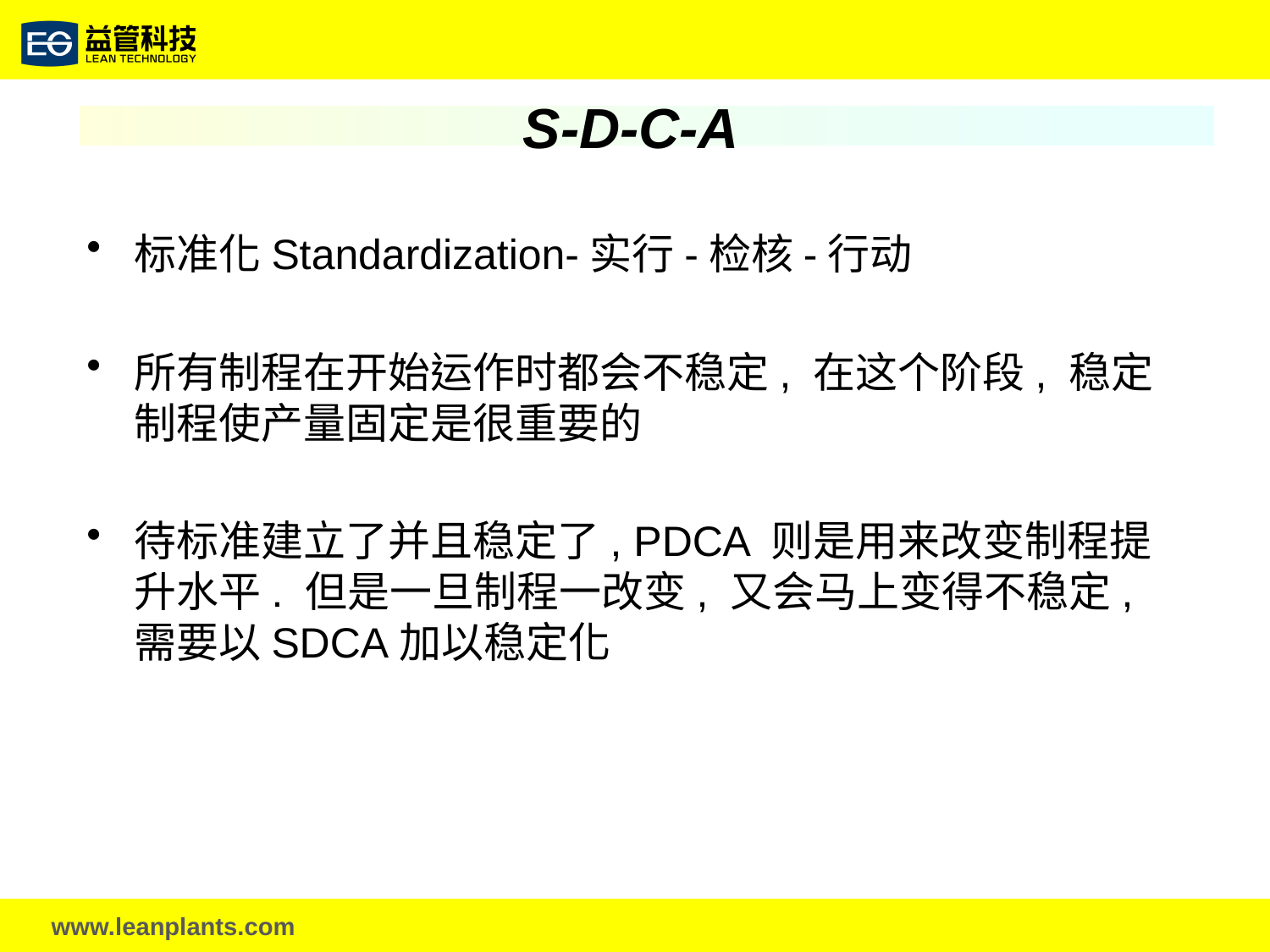

# S-D-C-A
标准化Standardization-实行-检核-行动

所有制程在开始运作时都会不稳定, 在这个阶段, 稳定制程使产量固定是很重要的

待标准建立了并且稳定了, PDCA 则是用来改变制程提升水平. 但是一旦制程一改变, 又会马上变得不稳定, 需要以SDCA加以稳定化
27